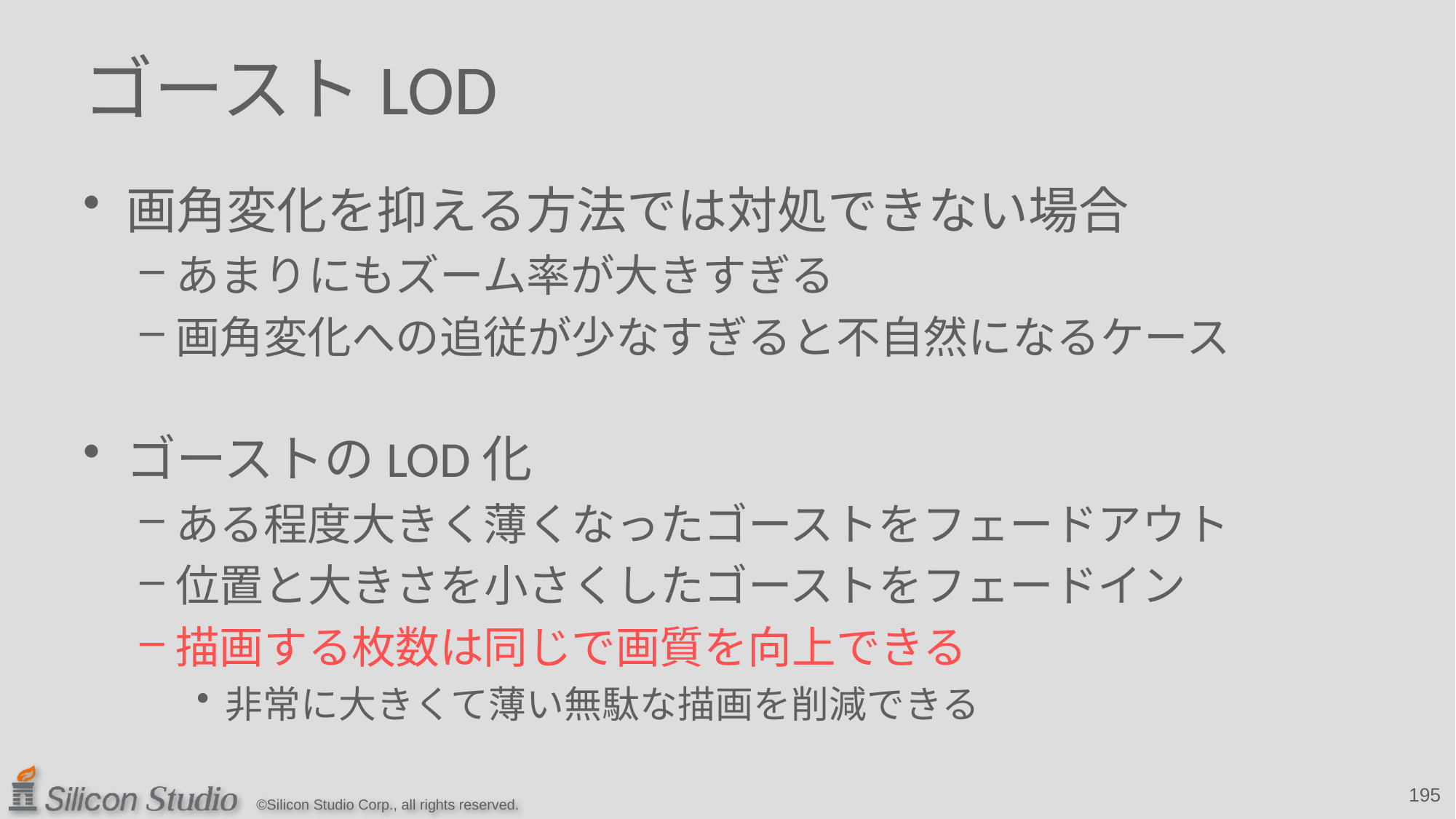

# ゴーストLOD
画角変化を抑える方法では対処できない場合
あまりにもズーム率が大きすぎる
画角変化への追従が少なすぎると不自然になるケース

ゴーストのLOD化
ある程度大きく薄くなったゴーストをフェードアウト
位置と大きさを小さくしたゴーストをフェードイン
描画する枚数は同じで画質を向上できる
非常に大きくて薄い無駄な描画を削減できる
195